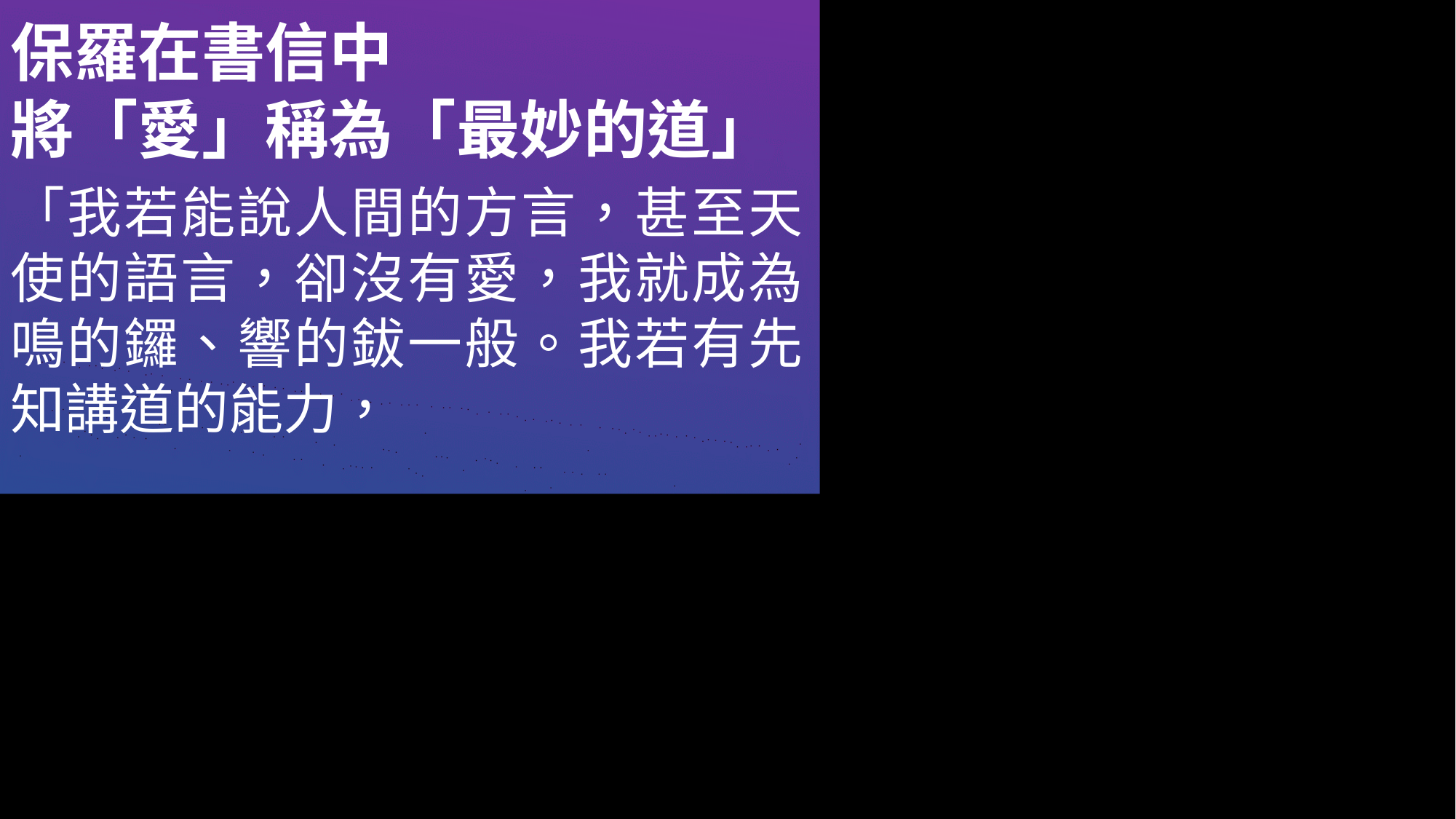

保羅在書信中
將「愛」稱為「最妙的道」
「我若能說人間的方言，甚至天使的語言，卻沒有愛，我就成為鳴的鑼、響的鈸一般。我若有先知講道的能力，